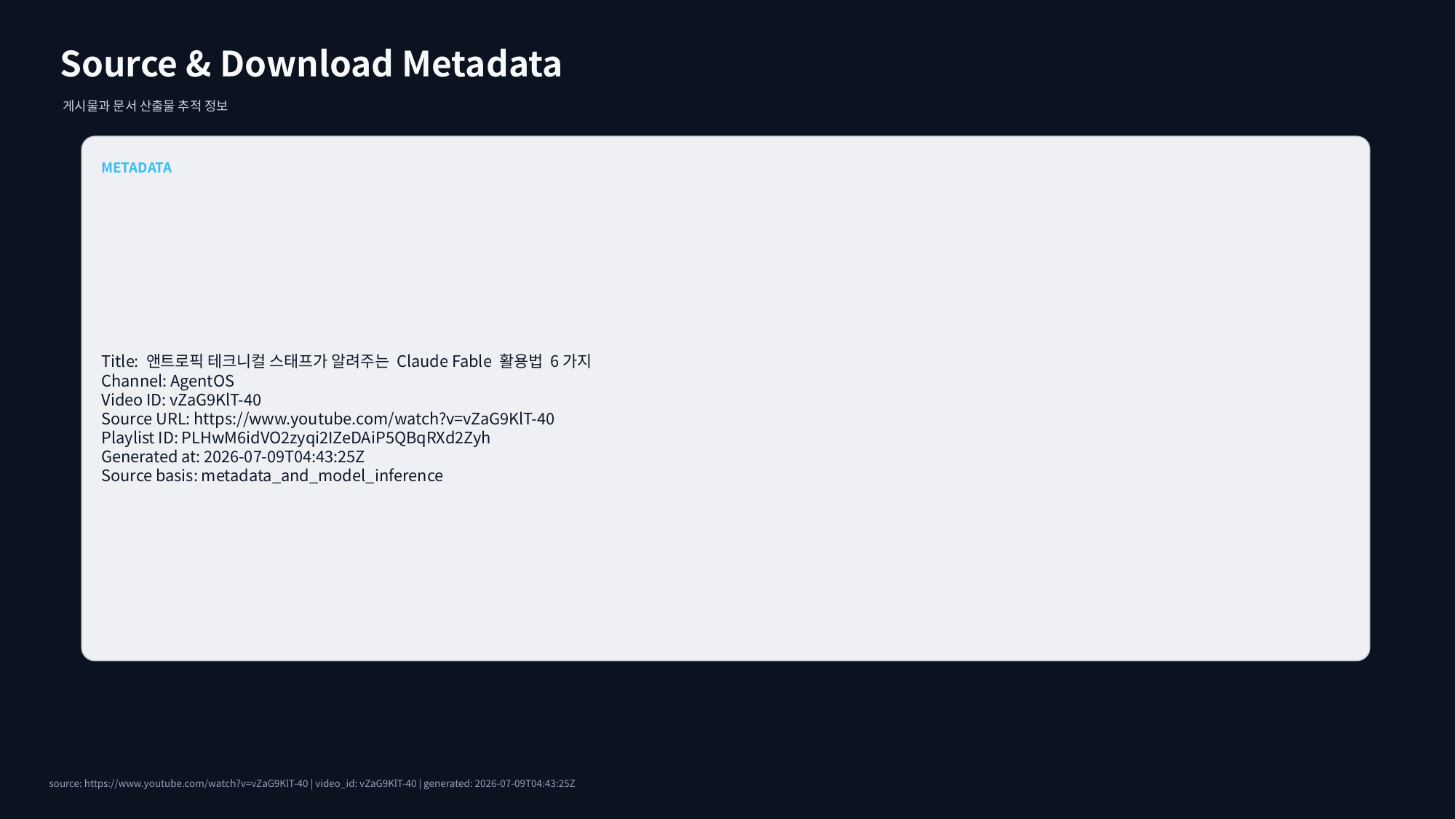

Source & Download Metadata
게시물과 문서 산출물 추적 정보

METADATA
Title: 앤트로픽 테크니컬 스태프가 알려주는 Claude Fable 활용법 6가지
Channel: AgentOS
Video ID: vZaG9KlT-40
Source URL: https://www.youtube.com/watch?v=vZaG9KlT-40
Playlist ID: PLHwM6idVO2zyqi2IZeDAiP5QBqRXd2Zyh
Generated at: 2026-07-09T04:43:25Z
Source basis: metadata_and_model_inference
source: https://www.youtube.com/watch?v=vZaG9KlT-40 | video_id: vZaG9KlT-40 | generated: 2026-07-09T04:43:25Z